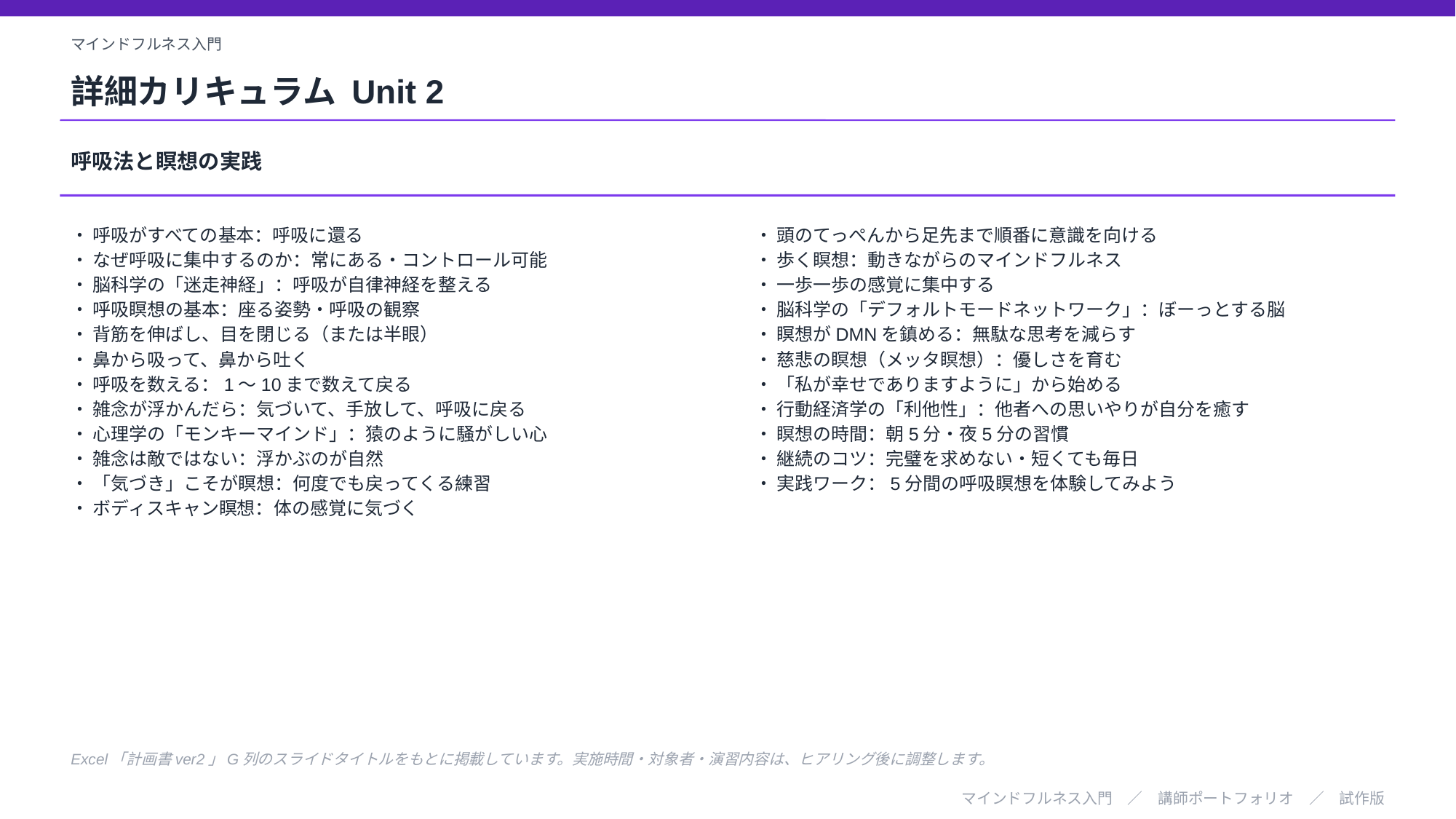

マインドフルネス入門
詳細カリキュラム Unit 2

呼吸法と瞑想の実践

・ 呼吸がすべての基本：呼吸に還る
・ なぜ呼吸に集中するのか：常にある・コントロール可能
・ 脳科学の「迷走神経」：呼吸が自律神経を整える
・ 呼吸瞑想の基本：座る姿勢・呼吸の観察
・ 背筋を伸ばし、目を閉じる（または半眼）
・ 鼻から吸って、鼻から吐く
・ 呼吸を数える：1〜10まで数えて戻る
・ 雑念が浮かんだら：気づいて、手放して、呼吸に戻る
・ 心理学の「モンキーマインド」：猿のように騒がしい心
・ 雑念は敵ではない：浮かぶのが自然
・ 「気づき」こそが瞑想：何度でも戻ってくる練習
・ ボディスキャン瞑想：体の感覚に気づく
・ 頭のてっぺんから足先まで順番に意識を向ける
・ 歩く瞑想：動きながらのマインドフルネス
・ 一歩一歩の感覚に集中する
・ 脳科学の「デフォルトモードネットワーク」：ぼーっとする脳
・ 瞑想がDMNを鎮める：無駄な思考を減らす
・ 慈悲の瞑想（メッタ瞑想）：優しさを育む
・ 「私が幸せでありますように」から始める
・ 行動経済学の「利他性」：他者への思いやりが自分を癒す
・ 瞑想の時間：朝5分・夜5分の習慣
・ 継続のコツ：完璧を求めない・短くても毎日
・ 実践ワーク：5分間の呼吸瞑想を体験してみよう
Excel「計画書ver2」G列のスライドタイトルをもとに掲載しています。実施時間・対象者・演習内容は、ヒアリング後に調整します。
マインドフルネス入門　／　講師ポートフォリオ　／　試作版